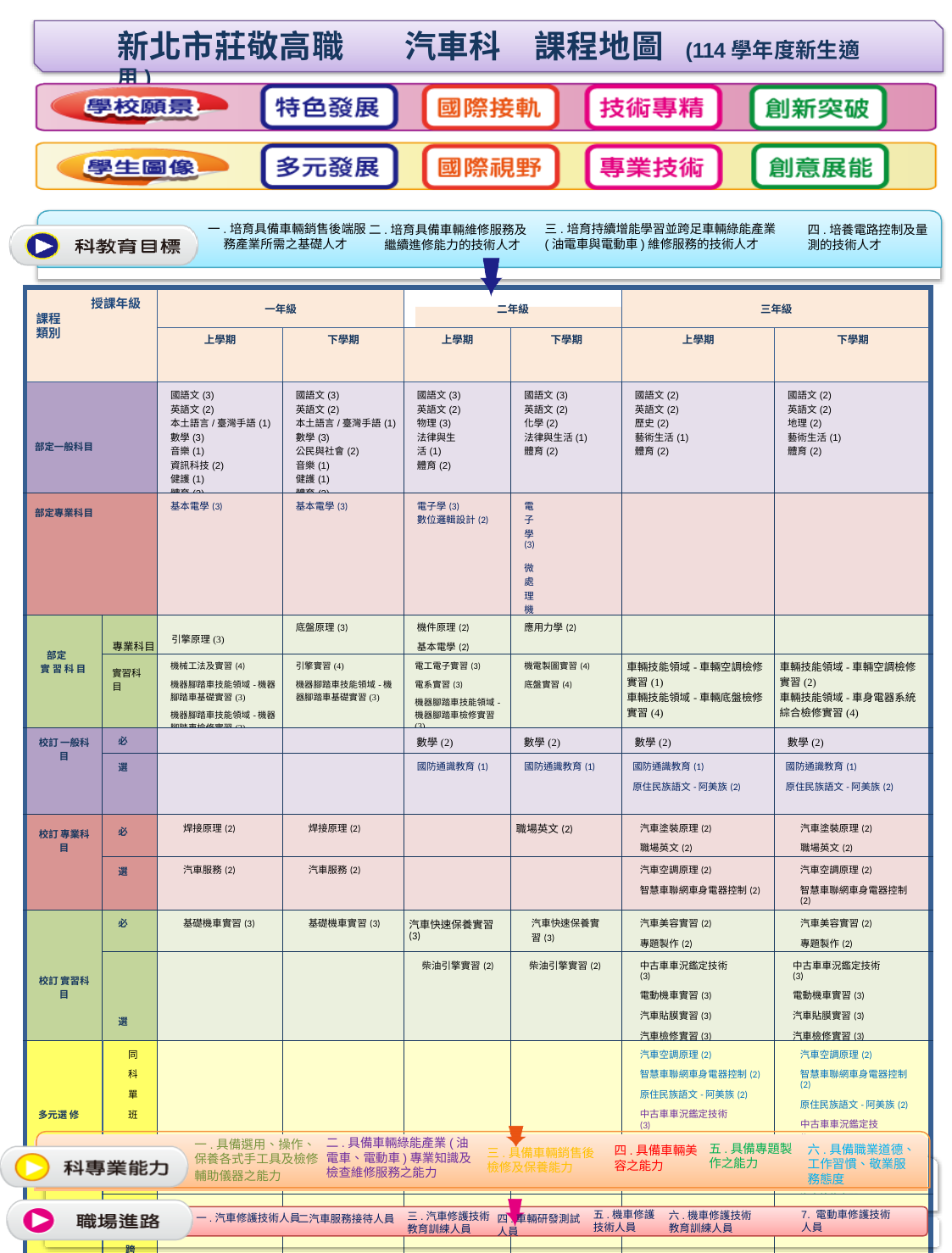

# 新北市莊敬高職	汽車科	課程地圖 (114學年度新生適用)

一.培育具備車輛銷售後端服務產業所需之基礎人才
三.培育持續增能學習並跨足車輛綠能產業(油電車與電動車)維修服務的技術人才

二.培育具備車輛維修服務及繼續進修能力的技術人才
四.培養電路控制及量測的技術人才

| 授課年級 課程 類別 |  | 一年級 |  | 二年級 |  | 三年級 |  |
| --- | --- | --- | --- | --- | --- | --- | --- |
|  |  | 上學期 | 下學期 | 上學期 | 下學期 | 上學期 | 下學期 |
| 部定一般科目 |  | 國語文(3) 英語文(2) 本土語言/臺灣手語(1) 數學(3) 音樂(1) 資訊科技(2) 健護(1) 體育(2) | 國語文(3) 英語文(2) 本土語言/臺灣手語(1) 數學(3) 公民與社會(2) 音樂(1) 健護(1) 體育(2) | 國語文(3) 英語文(2) 物理(3) 法律與生活(1) 體育(2) | 國語文(3) 英語文(2) 化學(2) 法律與生活(1) 體育(2) | 國語文(2) 英語文(2) 歷史(2) 藝術生活(1) 體育(2) | 國語文(2) 英語文(2) 地理(2) 藝術生活(1) 體育(2) |
| 部定專業科目 |  | 基本電學(3) | 基本電學(3) | 電子學(3) 數位邏輯設計(2) | 電 子 學 (3) 微處理機(3) |  |  |
| 部定 實 習 科 目 | 專業科目 | 引擎原理(3) | 底盤原理(3) | 機件原理(2) 基本電學(2) | 應用力學(2) |  |  |
|  | 實習科目 | 機械工法及實習(4) 機器腳踏車技能領域-機器腳踏車基礎實習(3) 機器腳踏車技能領域-機器腳踏車檢修實習(3) | 引擎實習(4) 機器腳踏車技能領域-機器腳踏車基礎實習(3) | 電工電子實習(3) 電系實習(3) 機器腳踏車技能領域-機器腳踏車檢修實習(3) | 機電製圖實習(4) 底盤實習(4) | 車輛技能領域-車輛空調檢修實習(1) 車輛技能領域-車輛底盤檢修實習(4) | 車輛技能領域-車輛空調檢修實習(2) 車輛技能領域-車身電器系統綜合檢修實習(4) |
| 校訂 一般科 目 | 必 |  |  | 數學(2) | 數學(2) | 數學(2) | 數學(2) |
|  | 選 |  |  | 國防通識教育(1) | 國防通識教育(1) | 國防通識教育(1) 原住民族語文-阿美族(2) | 國防通識教育(1) 原住民族語文-阿美族(2) |
| 校訂 專業科 目 | 必 | 焊接原理(2) | 焊接原理(2) |  | 職場英文(2) | 汽車塗裝原理(2) 職場英文(2) | 汽車塗裝原理(2) 職場英文(2) |
|  | 選 | 汽車服務(2) | 汽車服務(2) |  |  | 汽車空調原理(2) 智慧車聯網車身電器控制(2) | 汽車空調原理(2) 智慧車聯網車身電器控制(2) |
| 校訂 實習科 目 | 必 | 基礎機車實習(3) | 基礎機車實習(3) | 汽車快速保養實習(3) | 汽車快速保養實習(3) | 汽車美容實習(2) 專題製作(2) | 汽車美容實習(2) 專題製作(2) |
|  | 選 |  |  | 柴油引擎實習(2) | 柴油引擎實習(2) | 中古車車況鑑定技術(3) 電動機車實習(3) 汽車貼膜實習(3) 汽車檢修實習(3) | 中古車車況鑑定技術(3) 電動機車實習(3) 汽車貼膜實習(3) 汽車檢修實習(3) |
| 多元選 修 | 同 科 單 班 |  |  |  |  | 汽車空調原理(2) 智慧車聯網車身電器控制(2) 原住民族語文-阿美族(2) 中古車車況鑑定技術(3) 電動機車實習(3) 汽車貼膜實習(3) 汽車檢修實習(3) | 汽車空調原理(2) 智慧車聯網車身電器控制(2) 原住民族語文-阿美族(2) 中古車車況鑑定技術(3) 電動機車實習(3) 汽車貼膜實習(3) 汽車檢修實習(3) |
|  | 同群 跨科 |  |  |  |  |  |  |
|  | 同校 跨群 |  |  |  |  |  |  |
| 彈性學習時間 |  | 彈性學習時間(1) | 彈性學習時間(1) | 彈性學習時間(1) | 彈性學習時間(1) | 彈性學習時間(0) | 彈性學習時間(0) |
| 團體活動時間 |  | 團體活動時間(3) | 團體活動時間(3) | 團體活動時間(3) | 團體活動時間(3) | 團體活動時間(3) | 團體活動時間(3) |

二.具備車輛綠能產業(油電車、電動車)專業知識及檢查維修服務之能力

一.具備選用、操作、保養各式手工具及檢修輔助儀器之能力
五.具備專題製作之能力

六.具備職業道德、工作習慣、敬業服務態度

四.具備車輛美容之能力
三.具備車輛銷售後檢修及保養能力

五.機車修護技術人員
7. 電動車修護技術人員

六.機車修護技術教育訓練人員
三.汽車修護技術教育訓練人員
一.汽車修護技術人員
二汽車服務接待人員
四.車輛研發測試人員